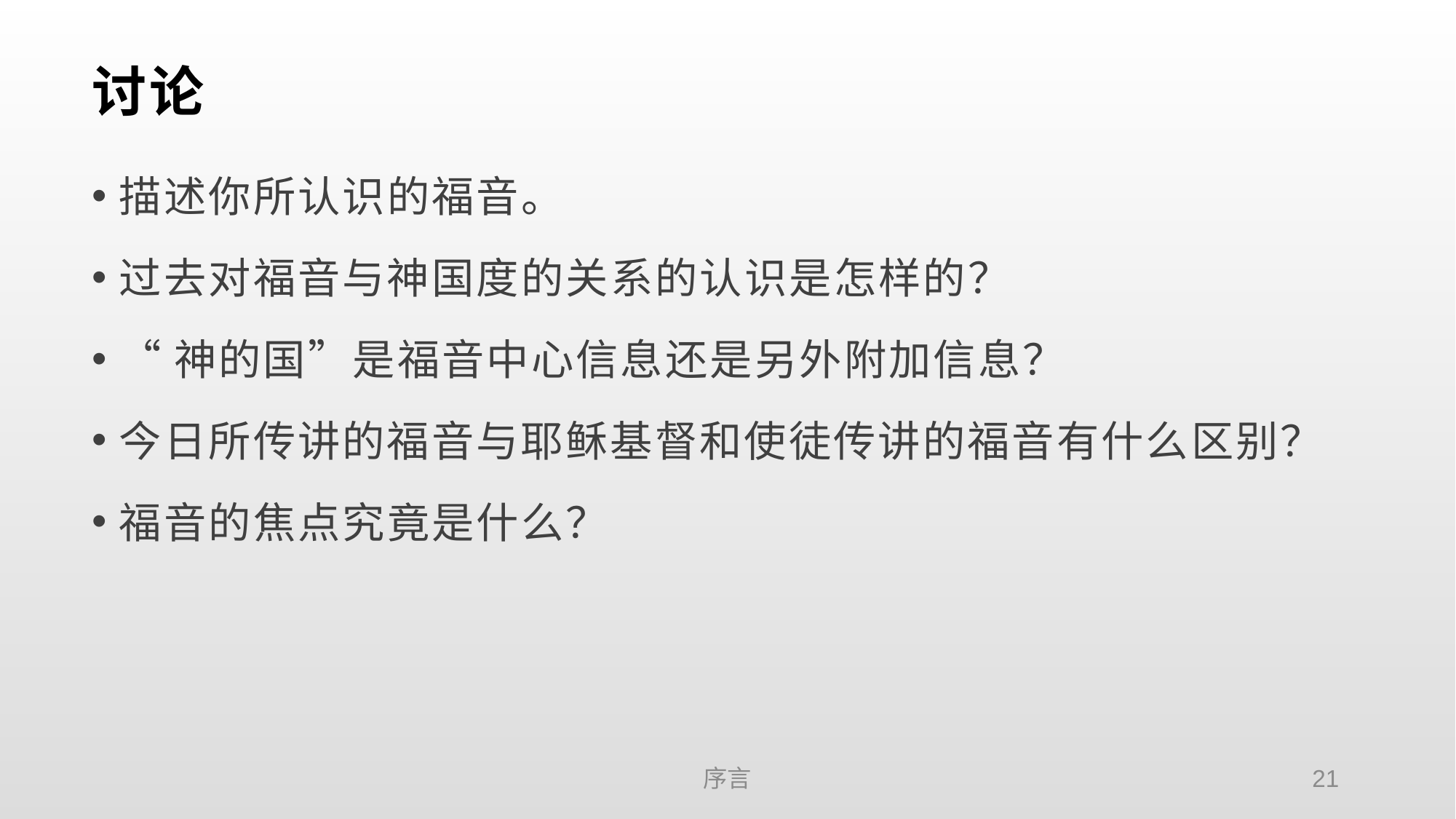

# 讨论
描述你所认识的福音。
过去对福音与神国度的关系的认识是怎样的？
“神的国”是福音中心信息还是另外附加信息？
今日所传讲的福音与耶稣基督和使徒传讲的福音有什么区别？
福音的焦点究竟是什么？
序言
21